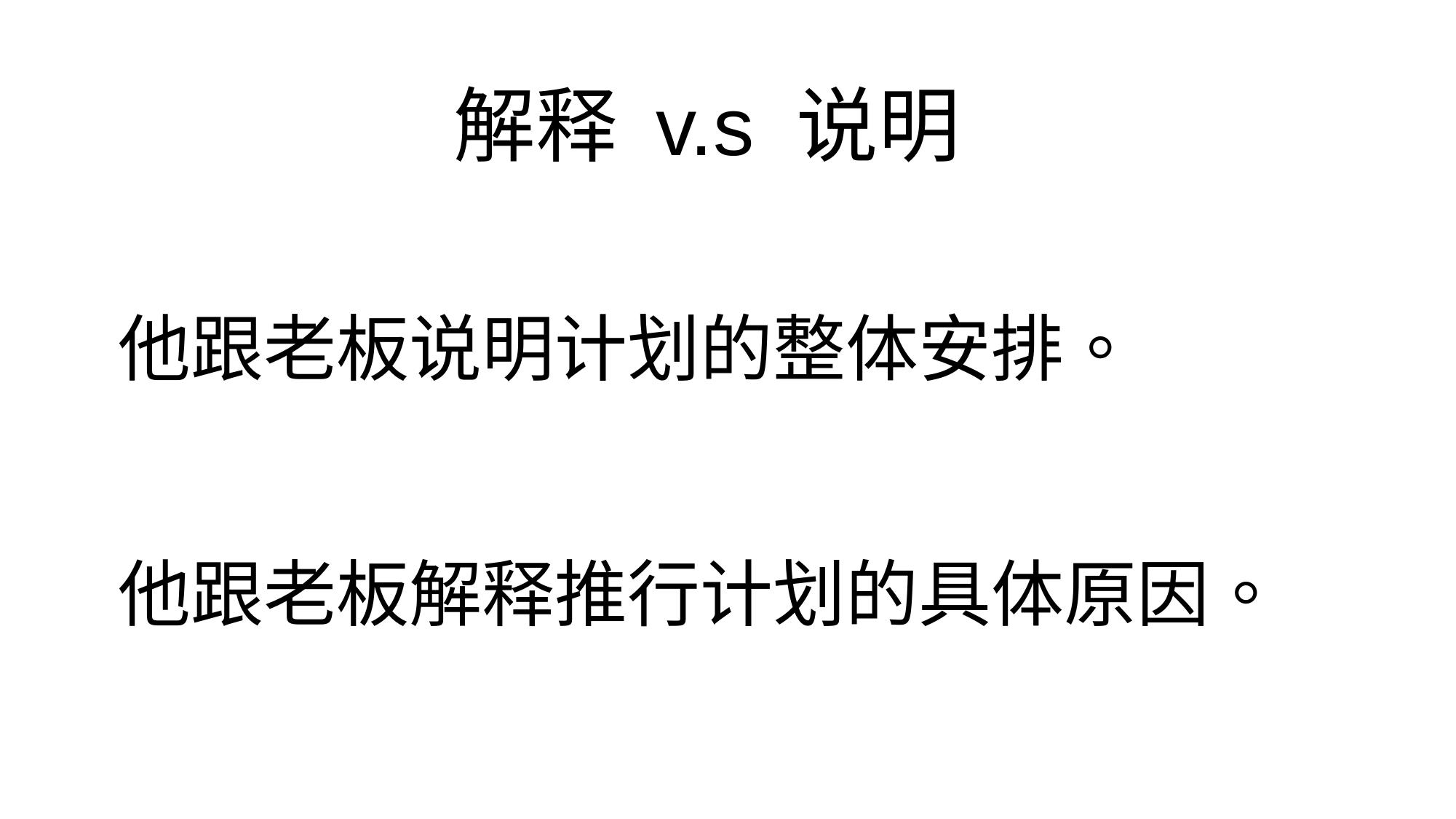

# 解释 v.s 说明
他跟老板说明计划的整体安排。
他跟老板解释推行计划的具体原因。